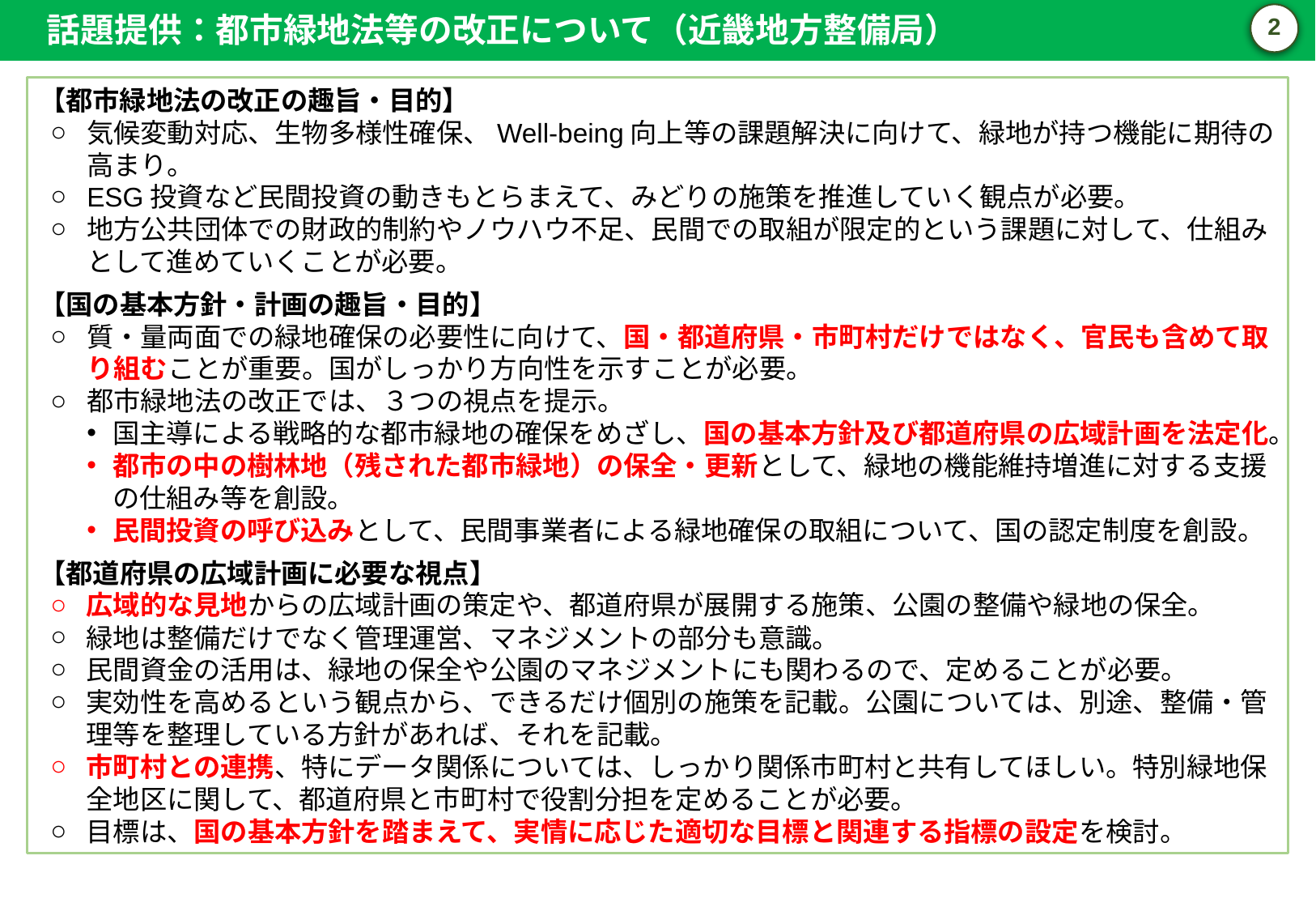

話題提供：都市緑地法等の改正について（近畿地方整備局）
2
【都市緑地法の改正の趣旨・目的】
気候変動対応、生物多様性確保、Well-being向上等の課題解決に向けて、緑地が持つ機能に期待の高まり。
ESG投資など民間投資の動きもとらまえて、みどりの施策を推進していく観点が必要。
地方公共団体での財政的制約やノウハウ不足、民間での取組が限定的という課題に対して、仕組みとして進めていくことが必要。
【国の基本方針・計画の趣旨・目的】
質・量両面での緑地確保の必要性に向けて、国・都道府県・市町村だけではなく、官民も含めて取り組むことが重要。国がしっかり方向性を示すことが必要。
都市緑地法の改正では、３つの視点を提示。
国主導による戦略的な都市緑地の確保をめざし、国の基本方針及び都道府県の広域計画を法定化。
都市の中の樹林地（残された都市緑地）の保全・更新として、緑地の機能維持増進に対する支援の仕組み等を創設。
民間投資の呼び込みとして、民間事業者による緑地確保の取組について、国の認定制度を創設。
【都道府県の広域計画に必要な視点】
広域的な見地からの広域計画の策定や、都道府県が展開する施策、公園の整備や緑地の保全。
緑地は整備だけでなく管理運営、マネジメントの部分も意識。
民間資金の活用は、緑地の保全や公園のマネジメントにも関わるので、定めることが必要。
実効性を高めるという観点から、できるだけ個別の施策を記載。公園については、別途、整備・管理等を整理している方針があれば、それを記載。
市町村との連携、特にデータ関係については、しっかり関係市町村と共有してほしい。特別緑地保全地区に関して、都道府県と市町村で役割分担を定めることが必要。
目標は、国の基本方針を踏まえて、実情に応じた適切な目標と関連する指標の設定を検討。